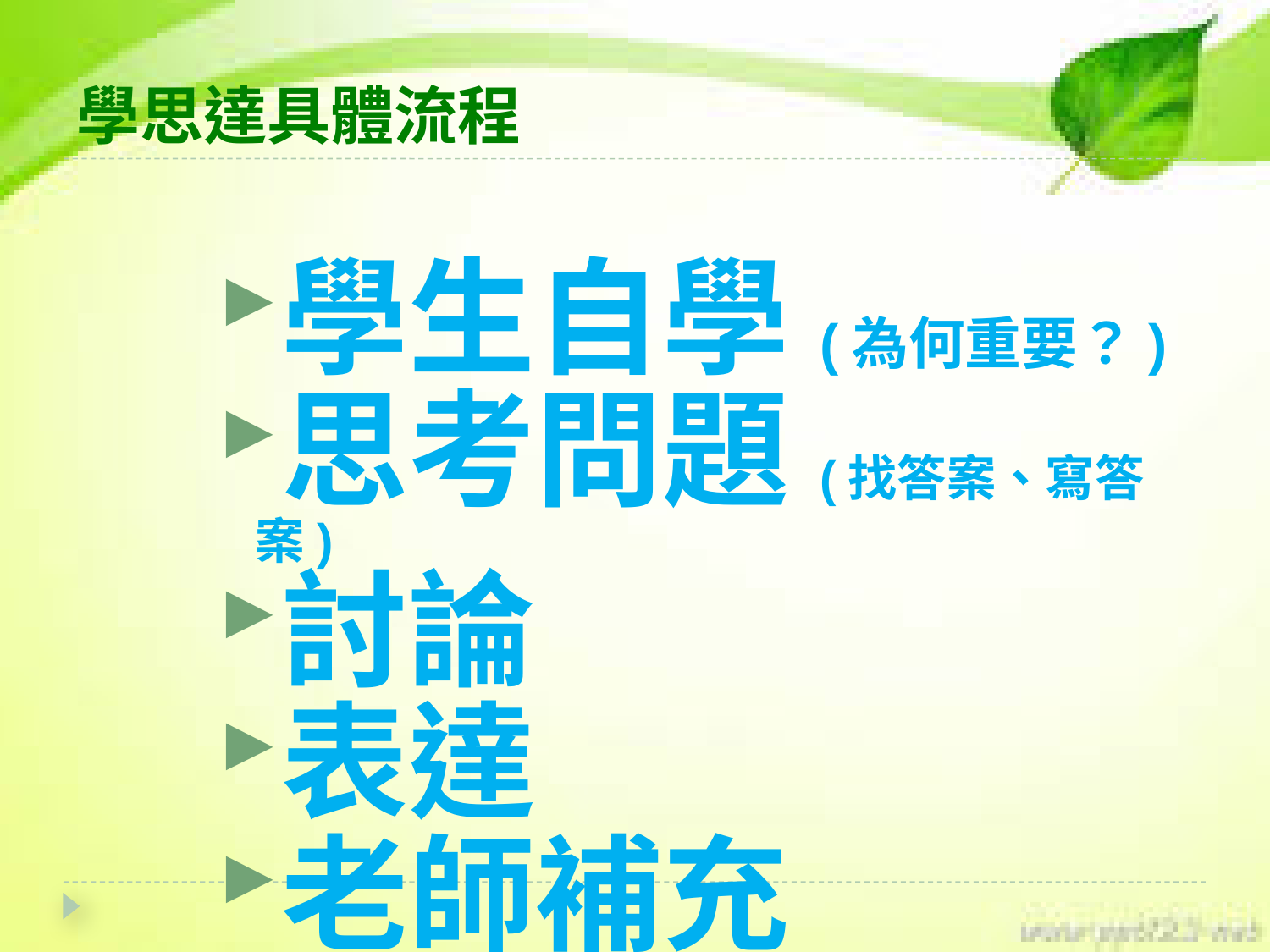

學思達具體流程

學生自學(為何重要？)
思考問題(找答案、寫答案)
討論
表達
老師補充